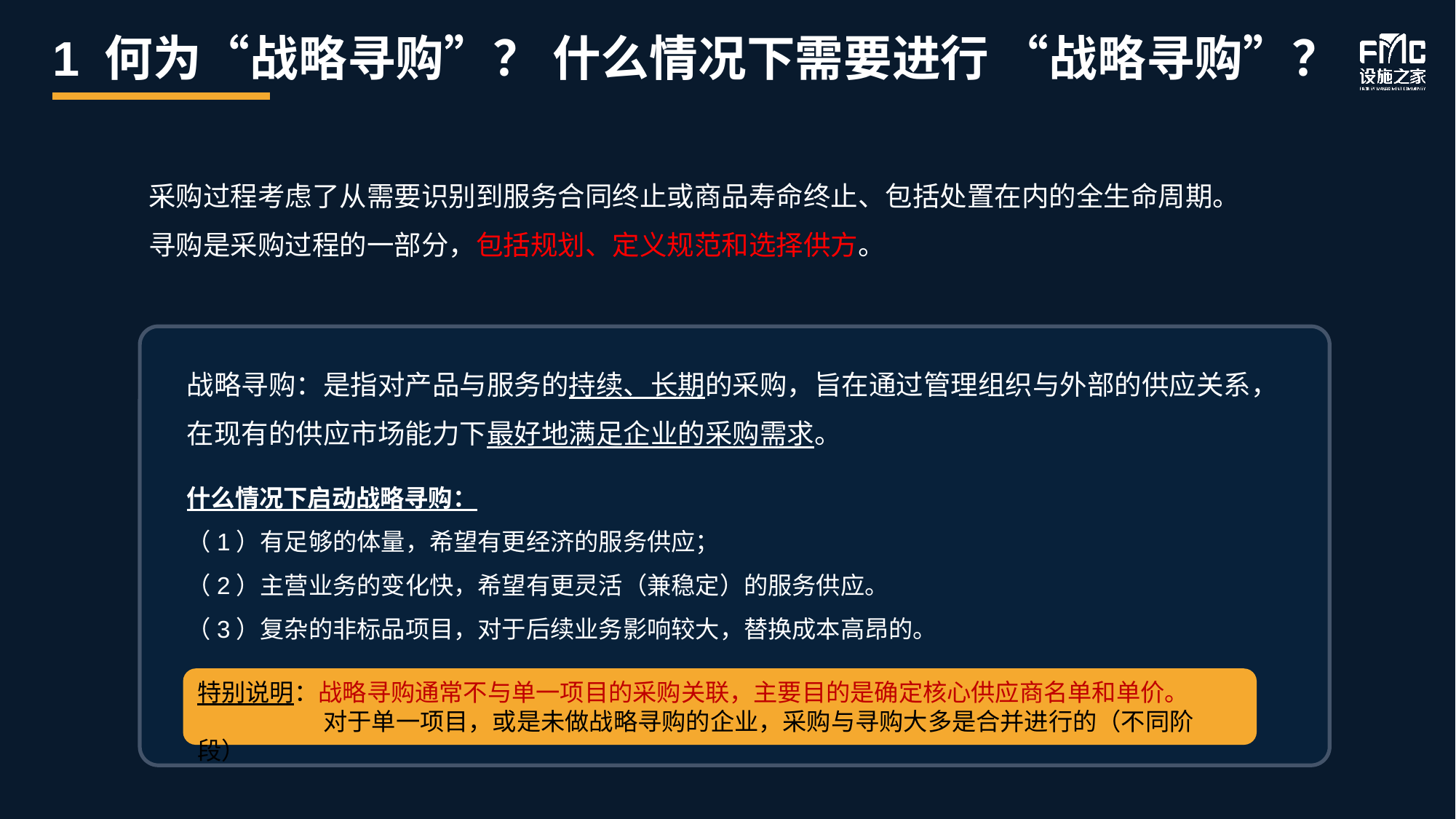

# 1 何为“战略寻购”？ 什么情况下需要进行 “战略寻购”？
采购过程考虑了从需要识别到服务合同终止或商品寿命终止、包括处置在内的全生命周期。
寻购是采购过程的一部分，包括规划、定义规范和选择供方。

战略寻购：是指对产品与服务的持续、长期的采购，旨在通过管理组织与外部的供应关系，在现有的供应市场能力下最好地满足企业的采购需求。
什么情况下启动战略寻购：
（1）有足够的体量，希望有更经济的服务供应；
（2）主营业务的变化快，希望有更灵活（兼稳定）的服务供应。
（3）复杂的非标品项目，对于后续业务影响较大，替换成本高昂的。
特别说明：战略寻购通常不与单一项目的采购关联，主要目的是确定核心供应商名单和单价。
	  对于单一项目，或是未做战略寻购的企业，采购与寻购大多是合并进行的（不同阶段）